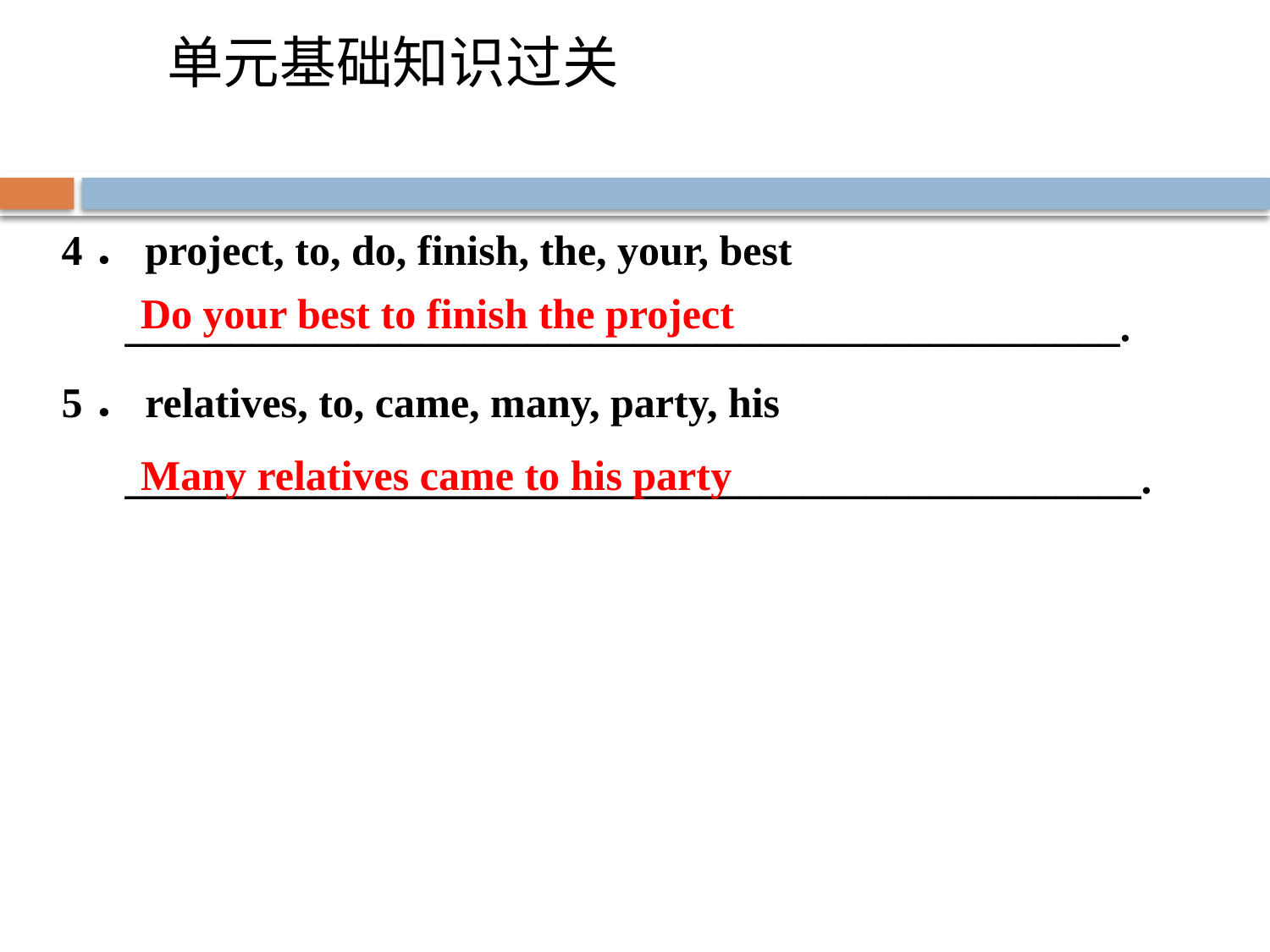

单元基础知识过关
4．project, to, do, finish, the, your, best
      _______________________________________________.
5．relatives, to, came, many, party, his
      ________________________________________________.
Do your best to finish the project
Many relatives came to his party